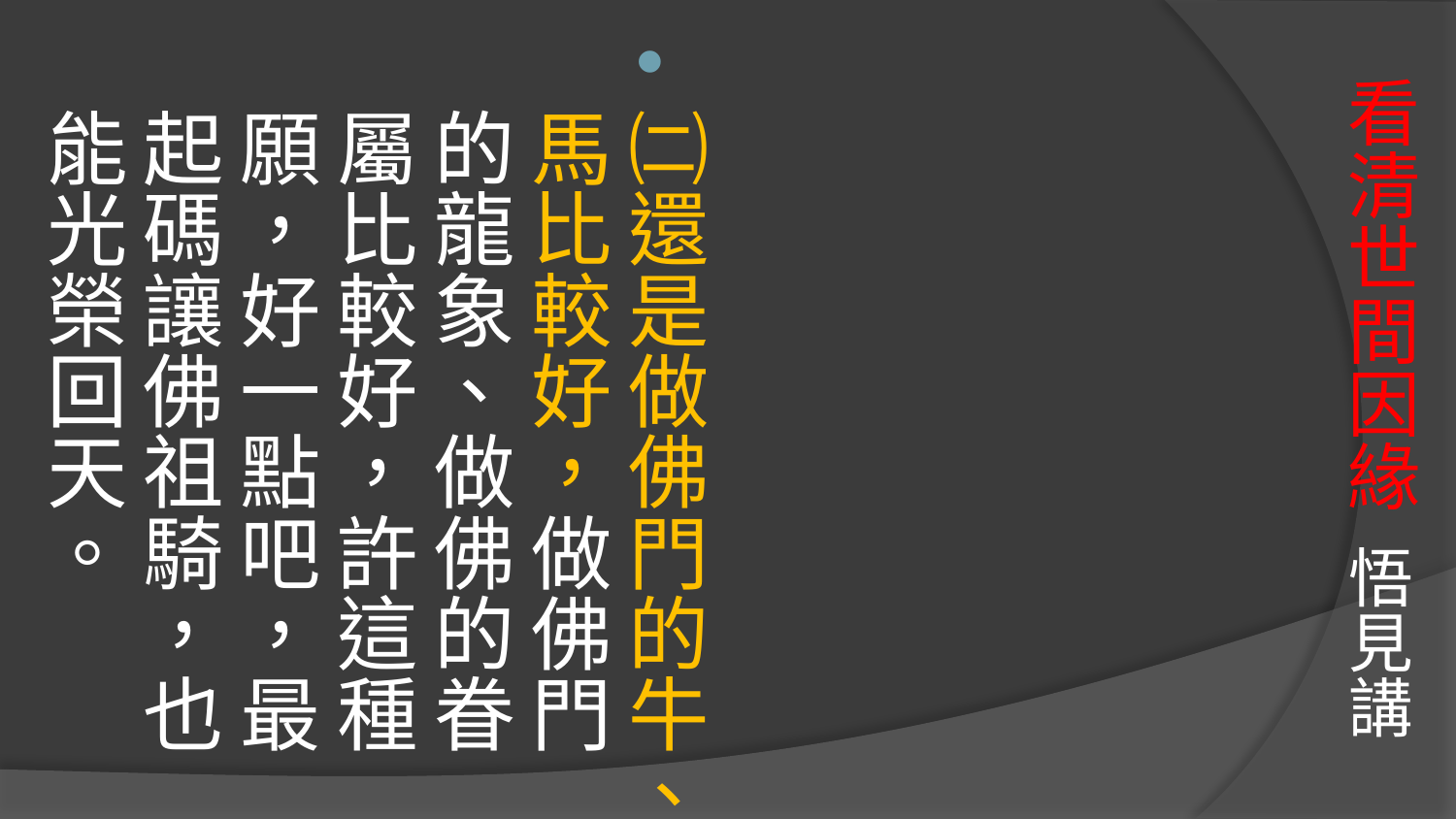

# 看清世間因緣  悟見講
㈡還是做佛門的牛、馬比較好，做佛門的龍象、做佛的眷屬比較好，許這種願，好一點吧，最起碼讓佛祖騎，也能光榮回天。